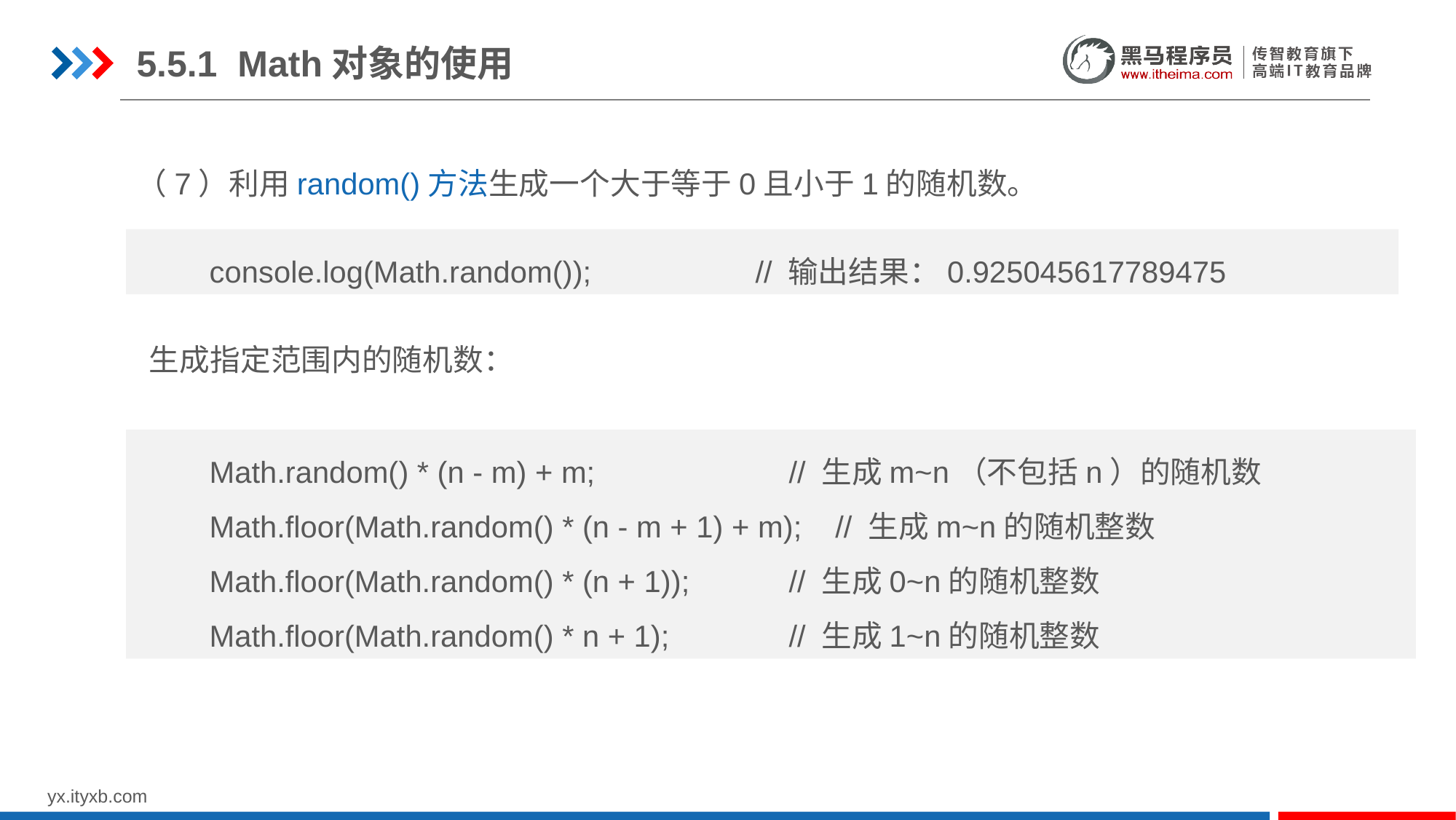

5.5.1  Math对象的使用
（7）利用random()方法生成一个大于等于0且小于1的随机数。
console.log(Math.random());		// 输出结果：0.925045617789475
生成指定范围内的随机数：
Math.random() * (n - m) + m; 		    // 生成m~n（不包括n）的随机数
Math.floor(Math.random() * (n - m + 1) + m);    // 生成m~n的随机整数
Math.floor(Math.random() * (n + 1)); 	    // 生成0~n的随机整数
Math.floor(Math.random() * n + 1); 	    // 生成1~n的随机整数